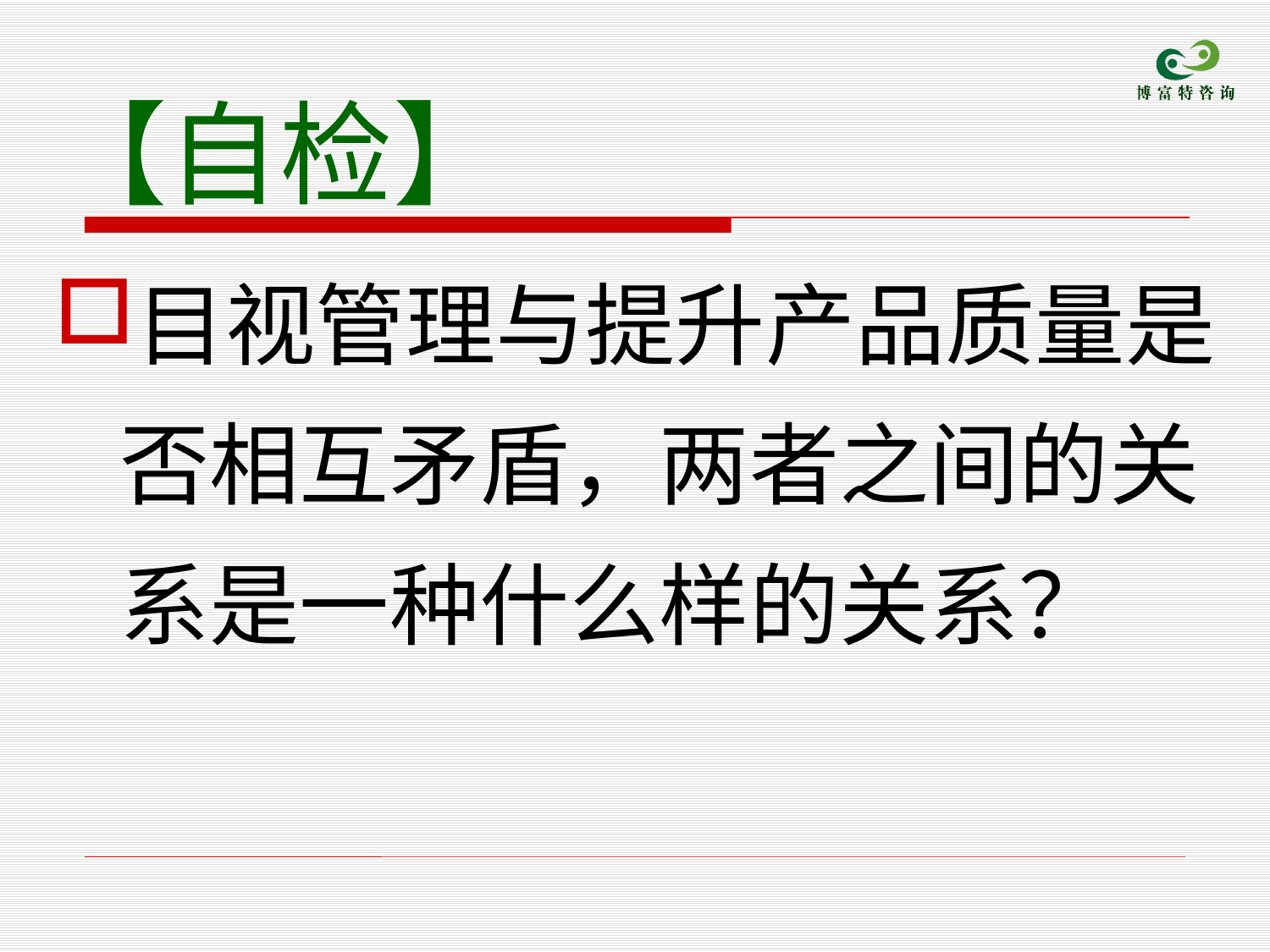

【自检】
目视管理与提升产品质量是否相互矛盾，两者之间的关系是一种什么样的关系？
538